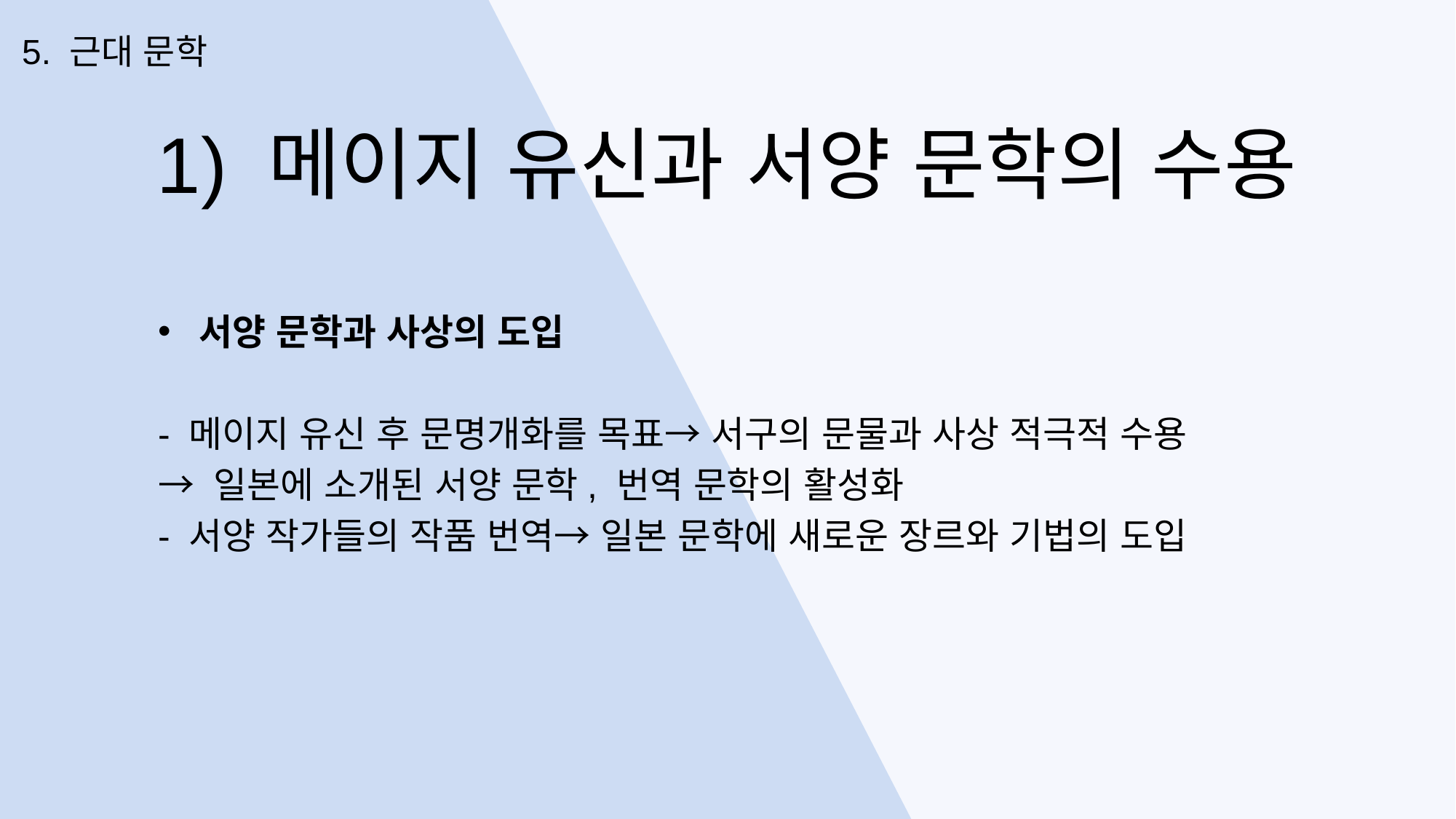

5. 근대 문학
1) 메이지 유신과 서양 문학의 수용
서양 문학과 사상의 도입

- 메이지 유신 후 문명개화를 목표→ 서구의 문물과 사상 적극적 수용
→ 일본에 소개된 서양 문학, 번역 문학의 활성화
- 서양 작가들의 작품 번역→ 일본 문학에 새로운 장르와 기법의 도입